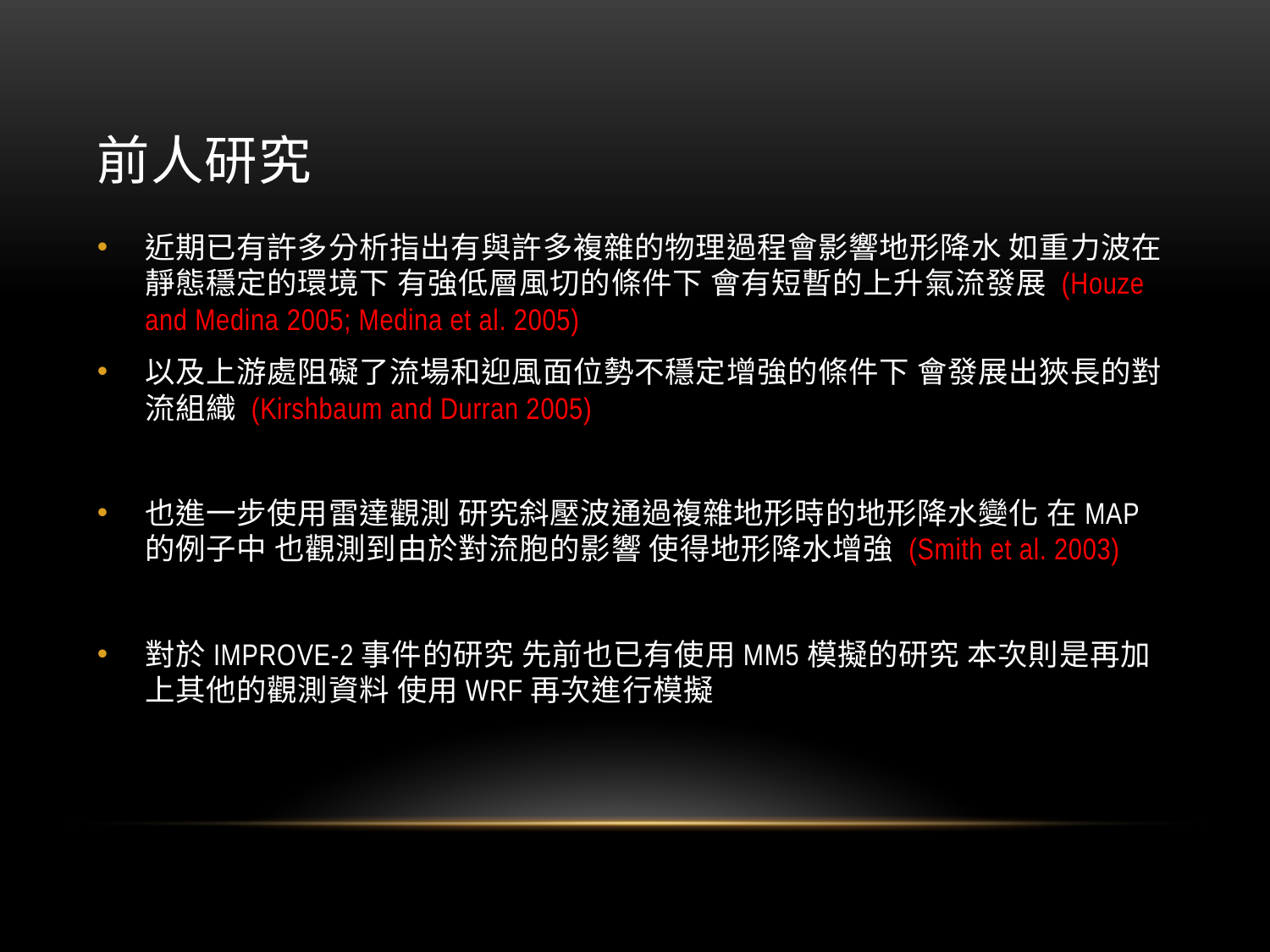

# 前人研究
近期已有許多分析指出有與許多複雜的物理過程會影響地形降水 如重力波在靜態穩定的環境下 有強低層風切的條件下 會有短暫的上升氣流發展 (Houze and Medina 2005; Medina et al. 2005)
以及上游處阻礙了流場和迎風面位勢不穩定增強的條件下 會發展出狹長的對流組織 (Kirshbaum and Durran 2005)

也進一步使用雷達觀測 研究斜壓波通過複雜地形時的地形降水變化 在MAP的例子中 也觀測到由於對流胞的影響 使得地形降水增強 (Smith et al. 2003)

對於IMPROVE-2事件的研究 先前也已有使用MM5模擬的研究 本次則是再加上其他的觀測資料 使用WRF再次進行模擬